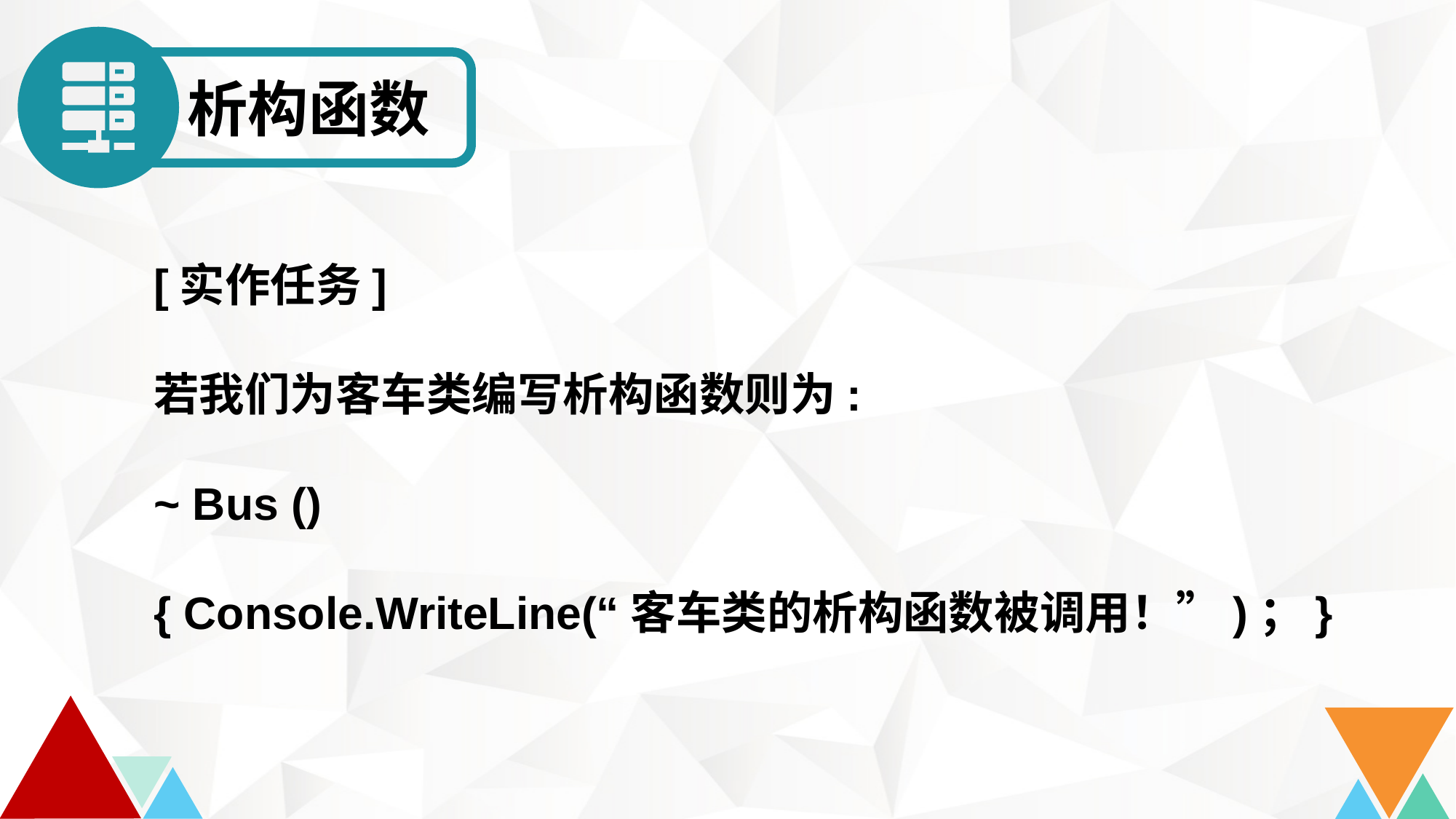

析构函数
[实作任务]
若我们为客车类编写析构函数则为:
~ Bus ()
{ Console.WriteLine(“客车类的析构函数被调用！”)；}